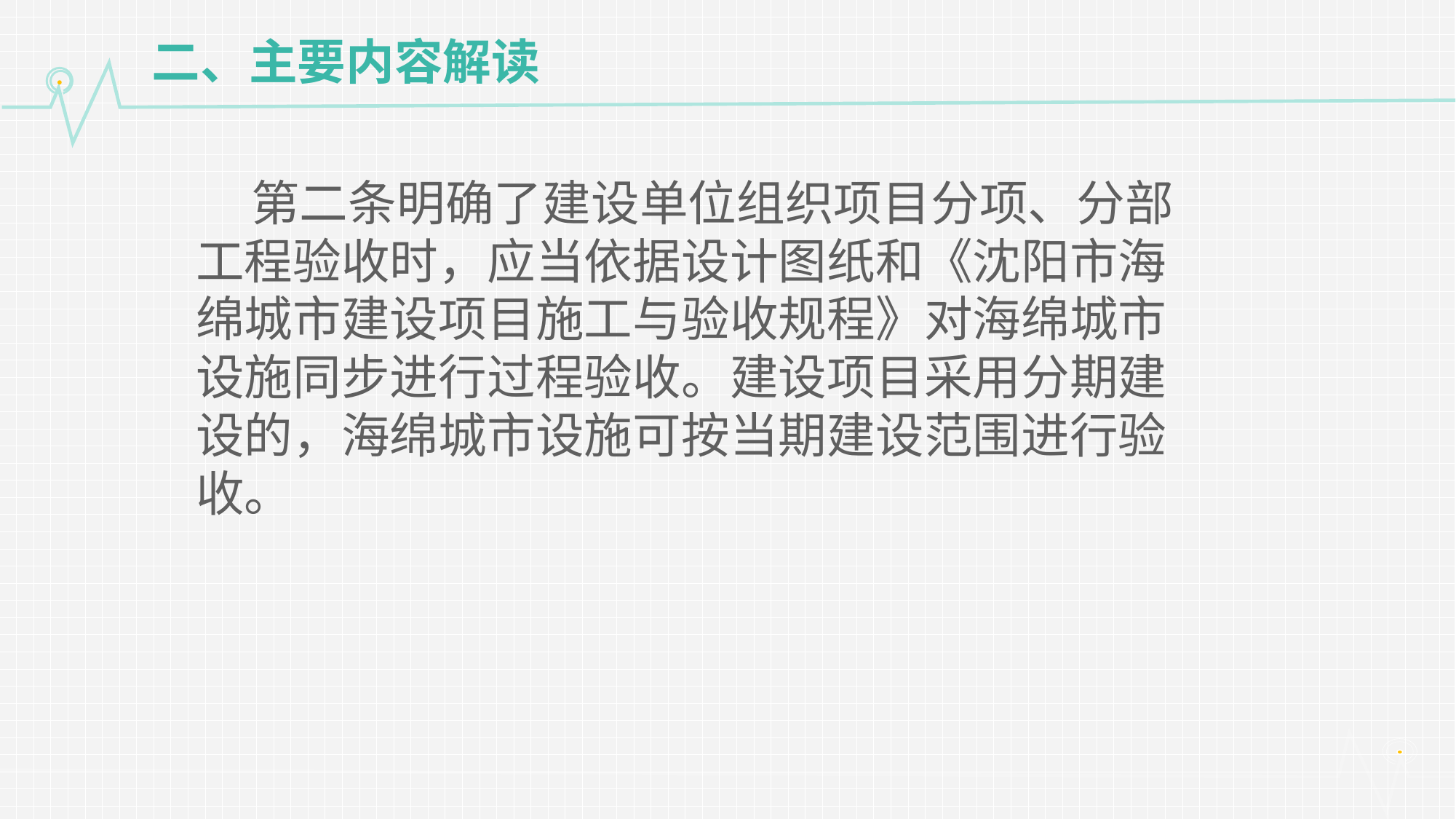

# 二、主要内容解读
    第二条明确了建设单位组织项目分项、分部工程验收时，应当依据设计图纸和《沈阳市海绵城市建设项目施工与验收规程》对海绵城市设施同步进行过程验收。建设项目采用分期建设的，海绵城市设施可按当期建设范围进行验收。